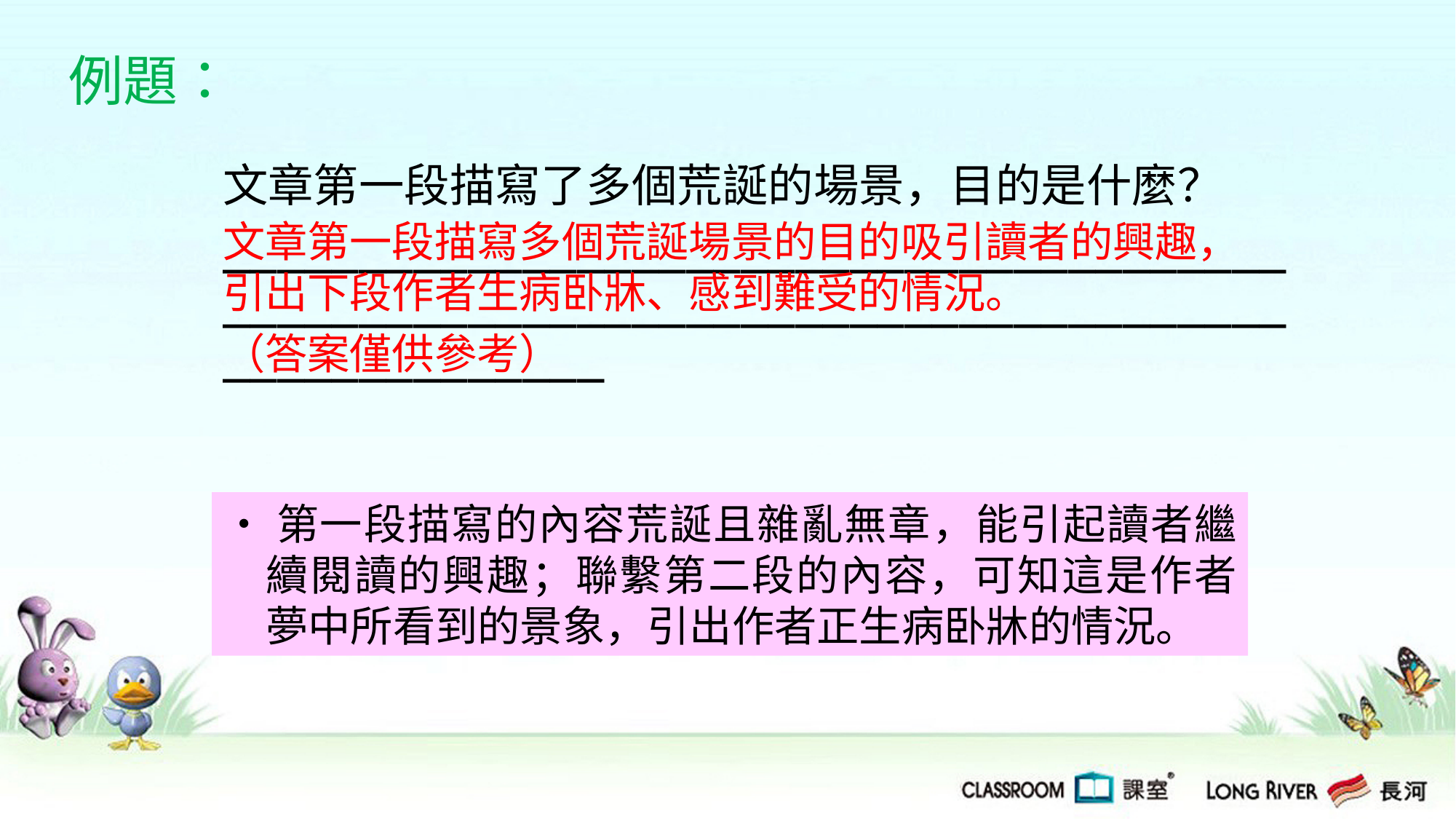

例題：
文章第一段描寫了多個荒誕的場景，目的是什麼？
____________________________________________________________________________________________
文章第一段描寫多個荒誕場景的目的吸引讀者的興趣，引出下段作者生病卧牀、感到難受的情況。
（答案僅供參考）
‧第一段描寫的內容荒誕且雜亂無章，能引起讀者繼續閱讀的興趣；聯繫第二段的內容，可知這是作者夢中所看到的景象，引出作者正生病卧牀的情況。